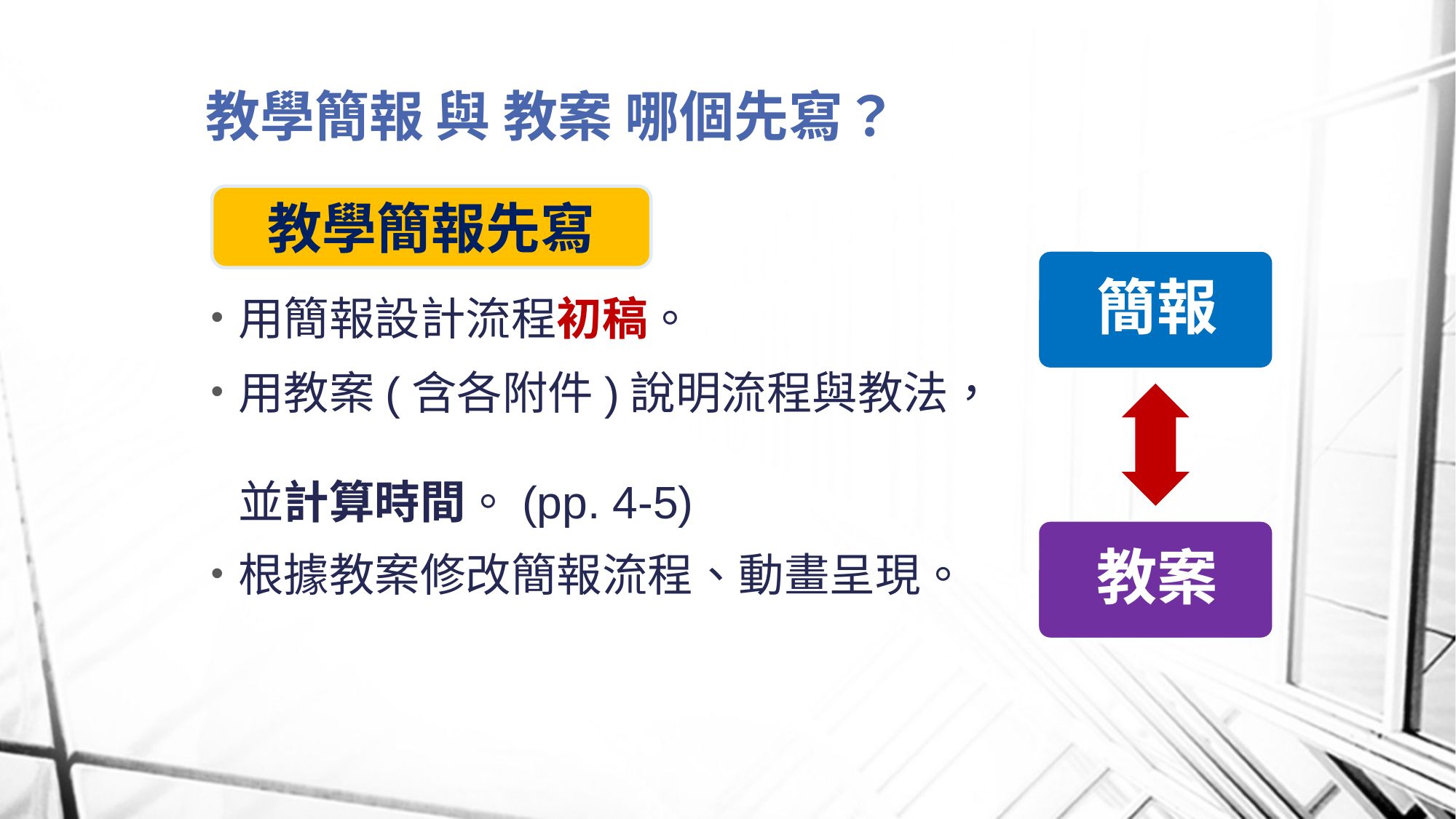

# 教學簡報 與 教案 哪個先寫？
教學簡報先寫
簡報

教案

用簡報設計流程初稿。
用教案(含各附件)說明流程與教法，
並計算時間。(pp. 4-5)
根據教案修改簡報流程、動畫呈現。